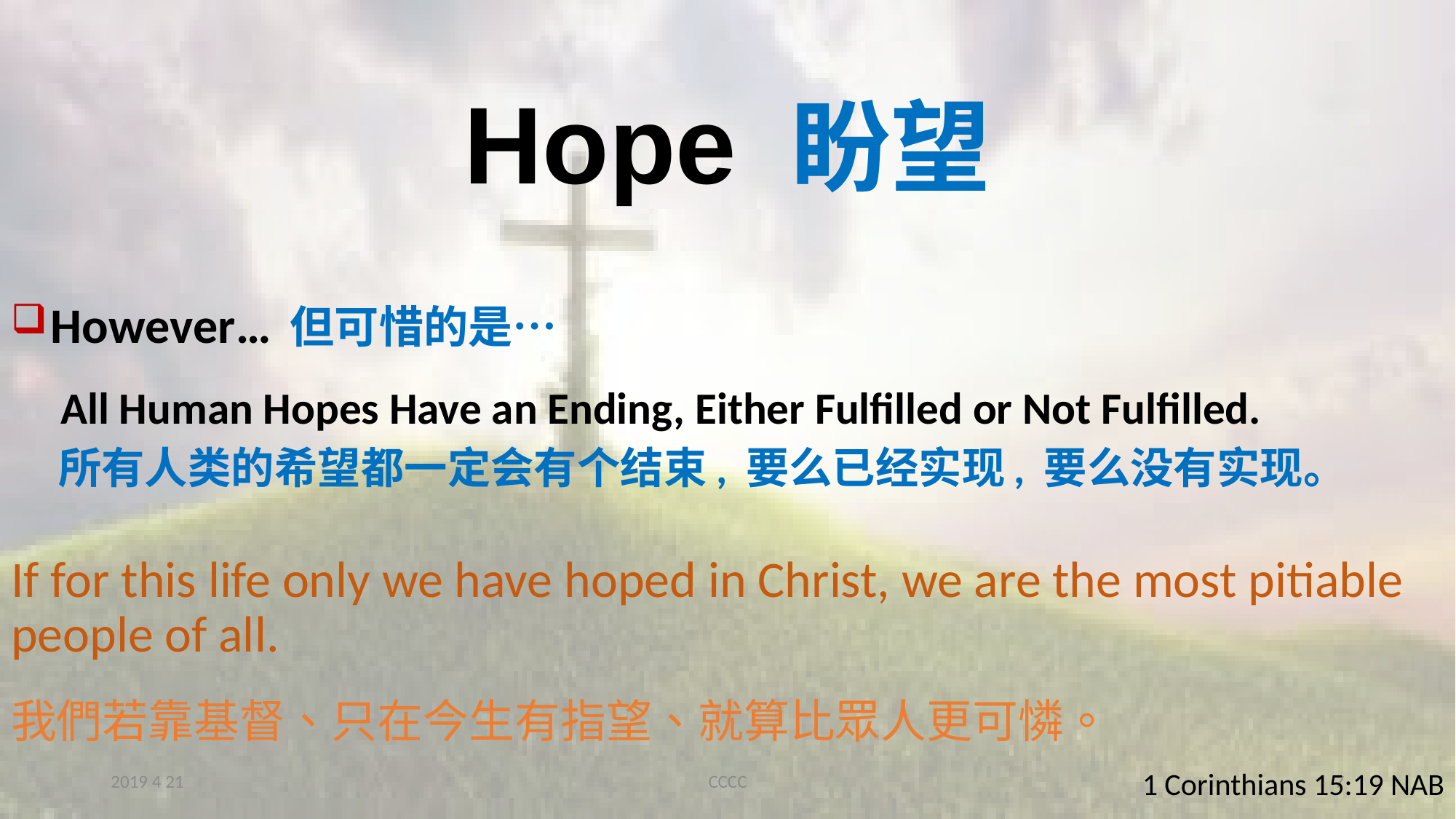

# Hope	盼望
 However… 但可惜的是…

All Human Hopes Have an Ending, Either Fulfilled or Not Fulfilled.
    所有人类的希望都一定会有个结束, 要么已经实现, 要么没有实现。

If for this life only we have hoped in Christ, we are the most pitiable people of all.

我們若靠基督、只在今生有指望、就算比眾人更可憐。
 1 Corinthians 15:19 NAB
2019 4 21
CCCC
7